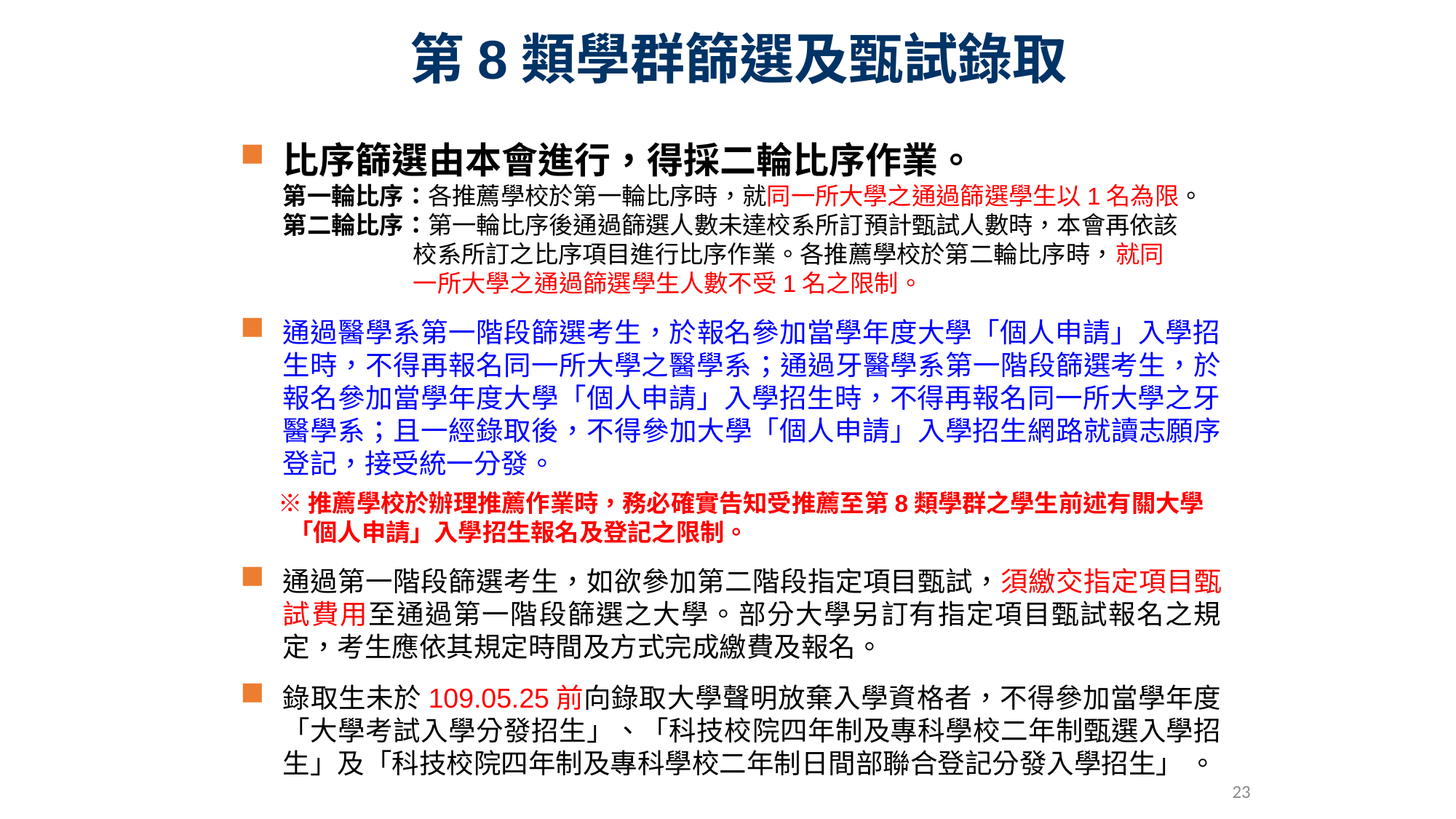

第8類學群篩選及甄試錄取
比序篩選由本會進行，得採二輪比序作業。
第一輪比序：各推薦學校於第一輪比序時，就同一所大學之通過篩選學生以1名為限。
第二輪比序：第一輪比序後通過篩選人數未達校系所訂預計甄試人數時，本會再依該
                        校系所訂之比序項目進行比序作業。各推薦學校於第二輪比序時，就同
                        一所大學之通過篩選學生人數不受1名之限制。
通過醫學系第一階段篩選考生，於報名參加當學年度大學「個人申請」入學招生時，不得再報名同一所大學之醫學系；通過牙醫學系第一階段篩選考生，於報名參加當學年度大學「個人申請」入學招生時，不得再報名同一所大學之牙醫學系；且一經錄取後，不得參加大學「個人申請」入學招生網路就讀志願序登記，接受統一分發。
       ※推薦學校於辦理推薦作業時，務必確實告知受推薦至第8類學群之學生前述有關大學
         「個人申請」入學招生報名及登記之限制。
通過第一階段篩選考生，如欲參加第二階段指定項目甄試，須繳交指定項目甄試費用至通過第一階段篩選之大學。部分大學另訂有指定項目甄試報名之規定，考生應依其規定時間及方式完成繳費及報名。
錄取生未於109.05.25前向錄取大學聲明放棄入學資格者，不得參加當學年度「大學考試入學分發招生」、「科技校院四年制及專科學校二年制甄選入學招生」及「科技校院四年制及專科學校二年制日間部聯合登記分發入學招生」 。
23